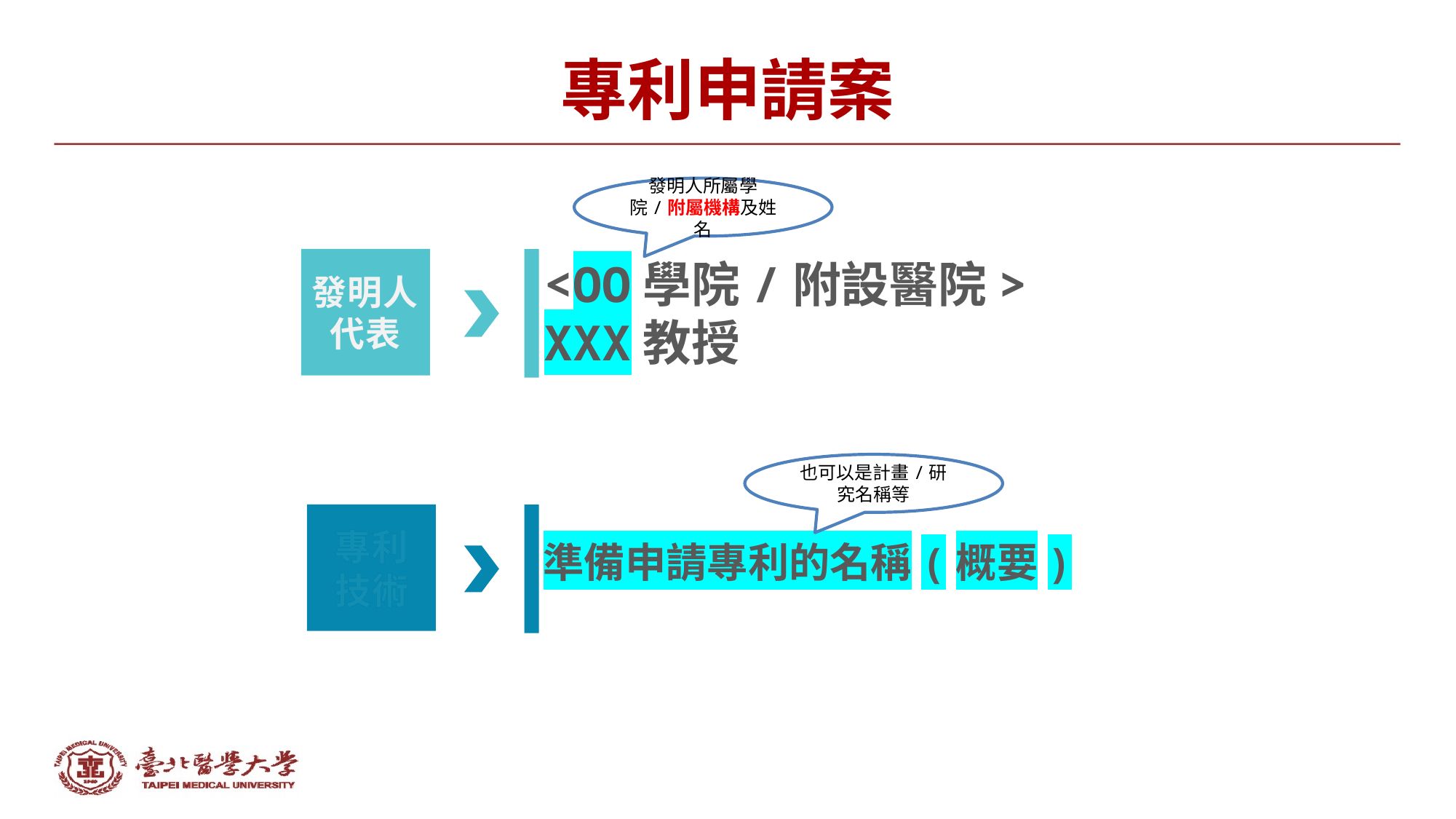

專利申請案
發明人所屬學院/附屬機構及姓名
<OO學院/附設醫院>
XXX教授
發明人代表
專利技術

也可以是計畫/研究名稱等

準備申請專利的名稱(概要)